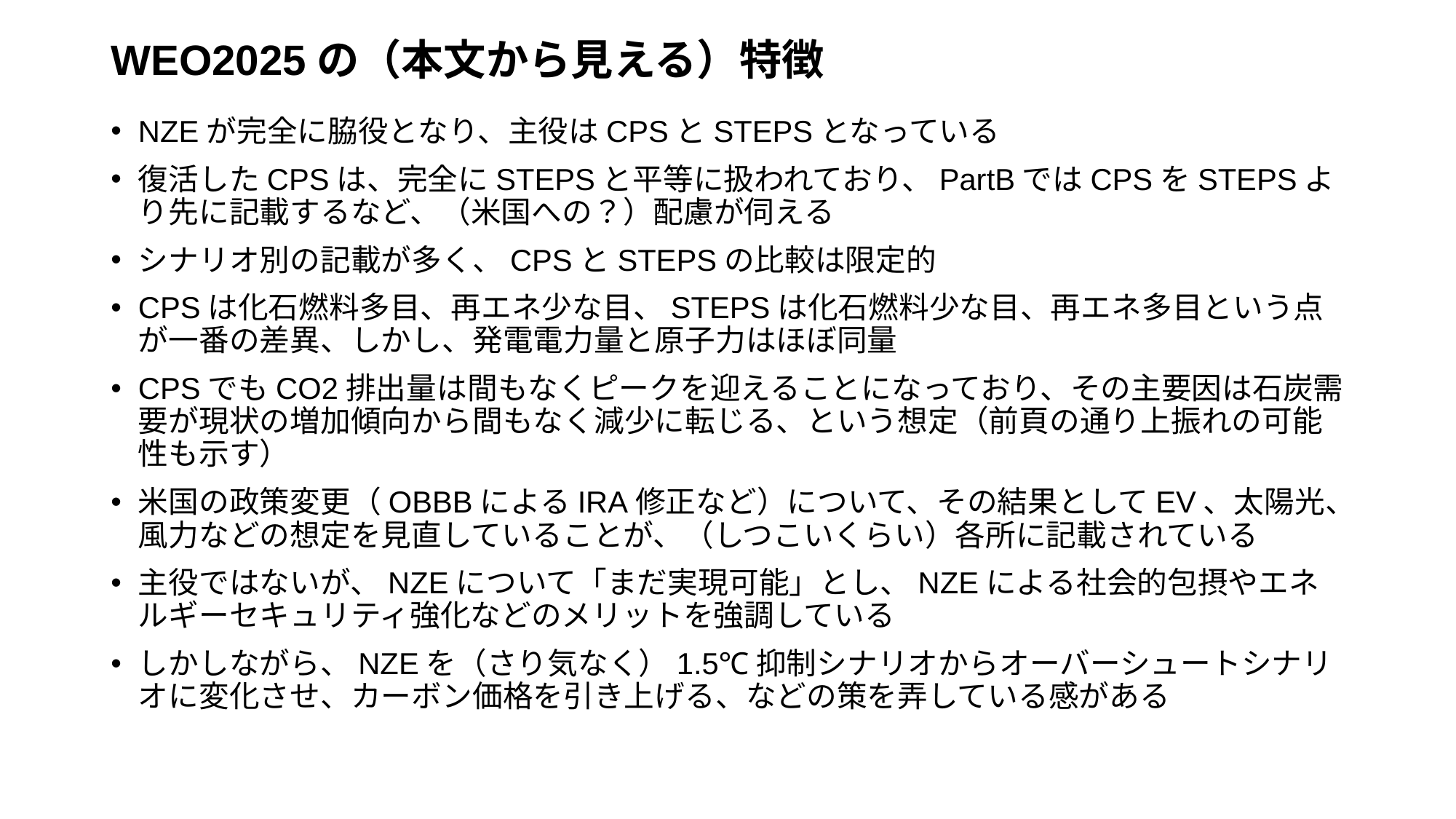

# WEO2025の（本文から見える）特徴
NZEが完全に脇役となり、主役はCPSとSTEPSとなっている
復活したCPSは、完全にSTEPSと平等に扱われており、PartBではCPSをSTEPSより先に記載するなど、（米国への？）配慮が伺える
シナリオ別の記載が多く、CPSとSTEPSの比較は限定的
CPSは化石燃料多目、再エネ少な目、STEPSは化石燃料少な目、再エネ多目という点が一番の差異、しかし、発電電力量と原子力はほぼ同量
CPSでもCO2排出量は間もなくピークを迎えることになっており、その主要因は石炭需要が現状の増加傾向から間もなく減少に転じる、という想定（前頁の通り上振れの可能性も示す）
米国の政策変更（OBBBによるIRA修正など）について、その結果としてEV、太陽光、風力などの想定を見直していることが、（しつこいくらい）各所に記載されている
主役ではないが、NZEについて「まだ実現可能」とし、NZEによる社会的包摂やエネルギーセキュリティ強化などのメリットを強調している
しかしながら、NZEを（さり気なく）1.5℃抑制シナリオからオーバーシュートシナリオに変化させ、カーボン価格を引き上げる、などの策を弄している感がある